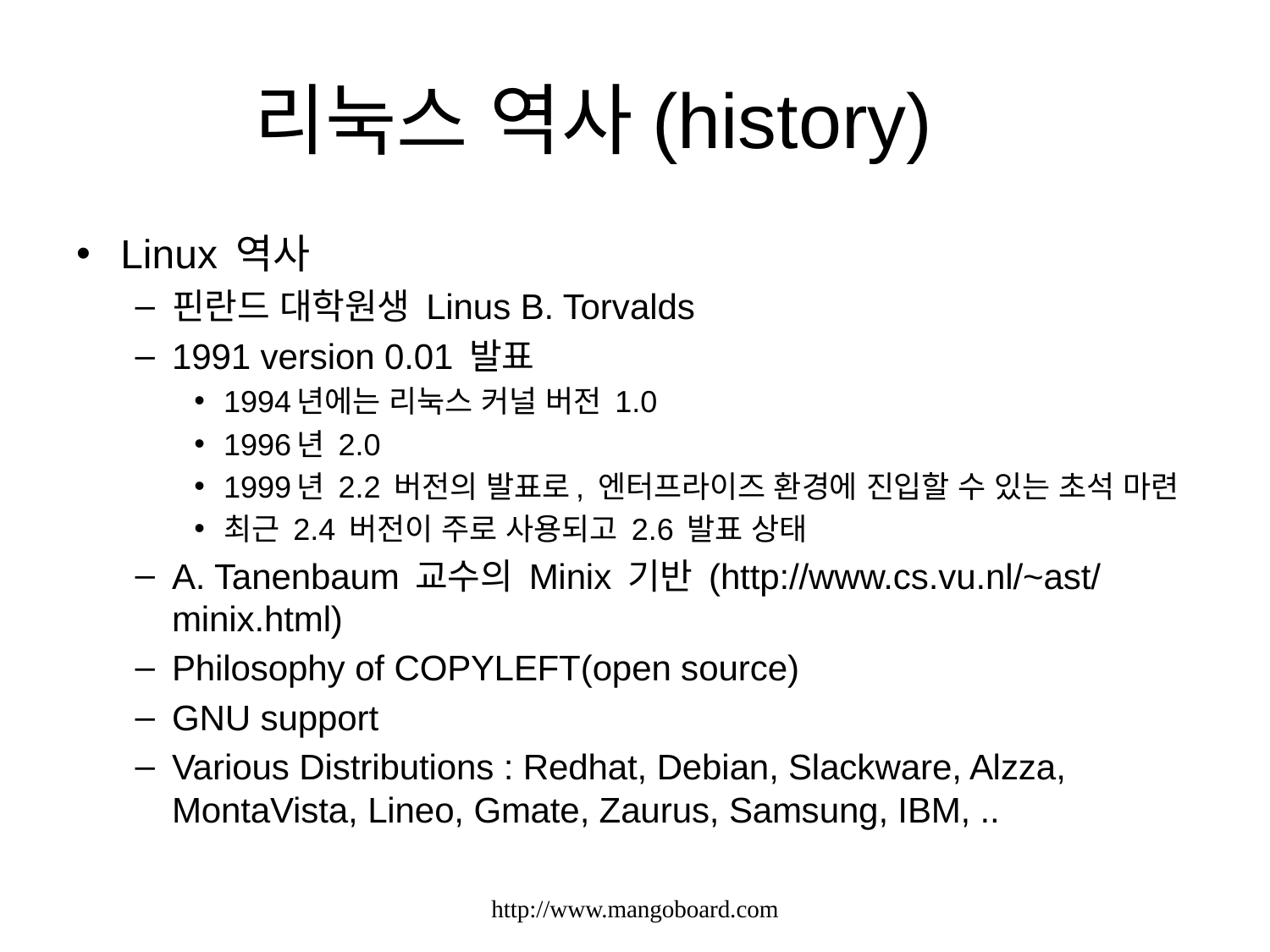

# 리눅스 역사(history)
Linux 역사
핀란드 대학원생 Linus B. Torvalds
1991 version 0.01 발표
1994년에는 리눅스 커널 버전 1.0
1996년 2.0
1999년 2.2 버전의 발표로, 엔터프라이즈 환경에 진입할 수 있는 초석 마련
최근 2.4 버전이 주로 사용되고 2.6 발표 상태
A. Tanenbaum 교수의 Minix 기반 (http://www.cs.vu.nl/~ast/minix.html)
Philosophy of COPYLEFT(open source)
GNU support
Various Distributions : Redhat, Debian, Slackware, Alzza, MontaVista, Lineo, Gmate, Zaurus, Samsung, IBM, ..
http://www.mangoboard.com